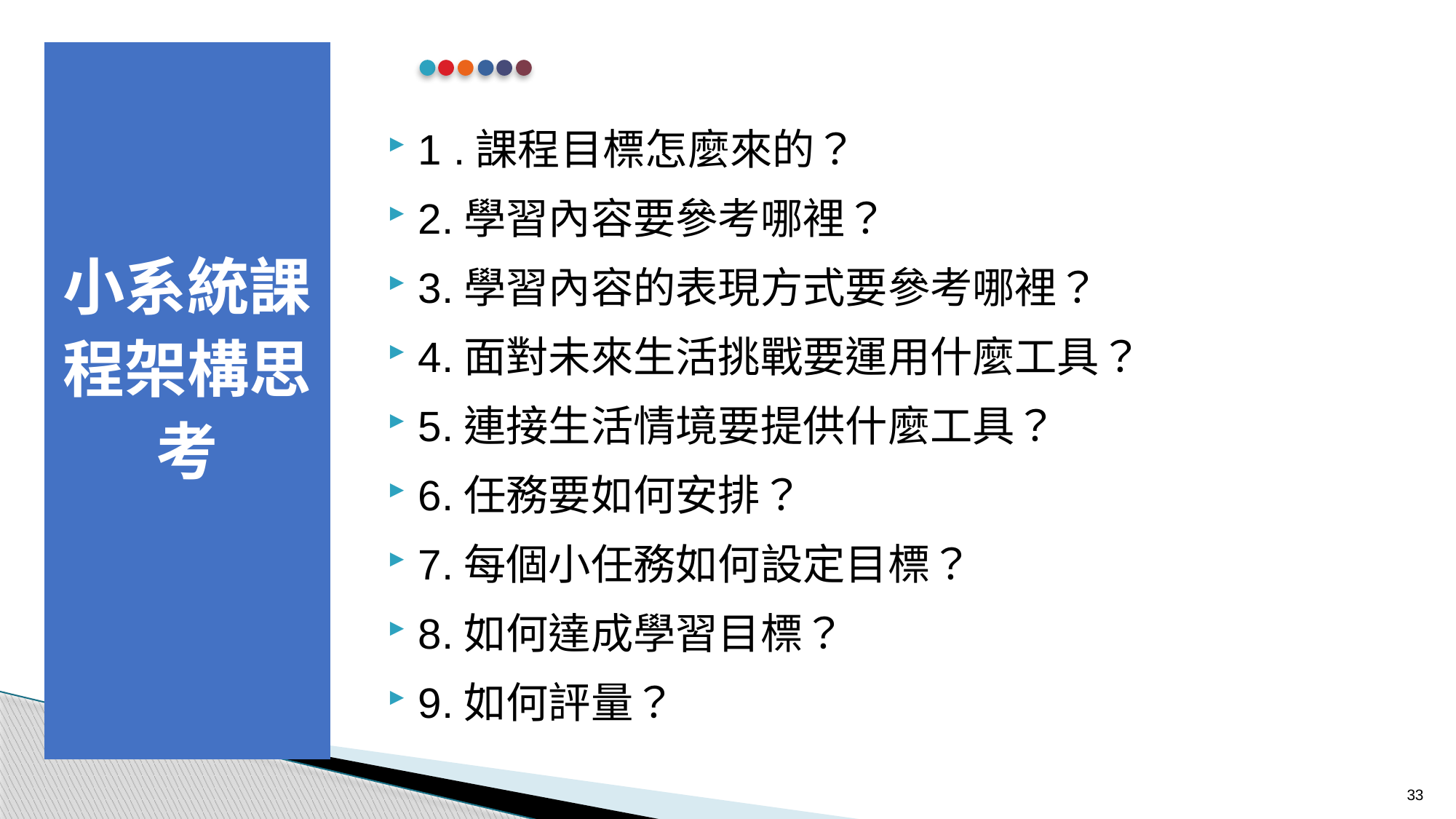

# 小系統課程架構思考

1 .課程目標怎麼來的？
2.學習內容要參考哪裡？
3.學習內容的表現方式要參考哪裡？
4.面對未來生活挑戰要運用什麼工具？
5.連接生活情境要提供什麼工具？
6.任務要如何安排？
7.每個小任務如何設定目標？
8.如何達成學習目標？
9.如何評量？
33